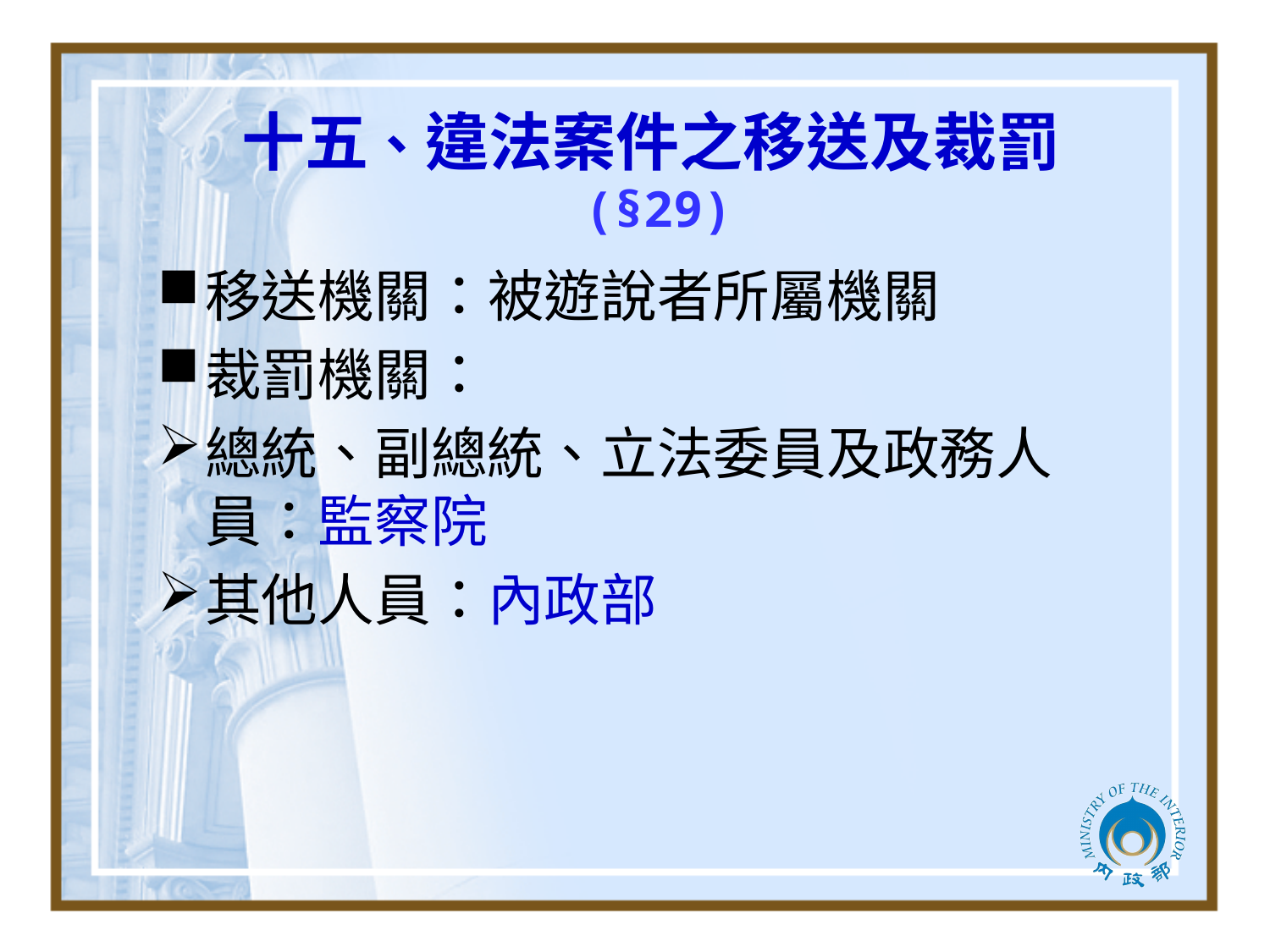

# 十五、違法案件之移送及裁罰(§29)
移送機關：被遊說者所屬機關
裁罰機關：
總統、副總統、立法委員及政務人員：監察院
其他人員：內政部